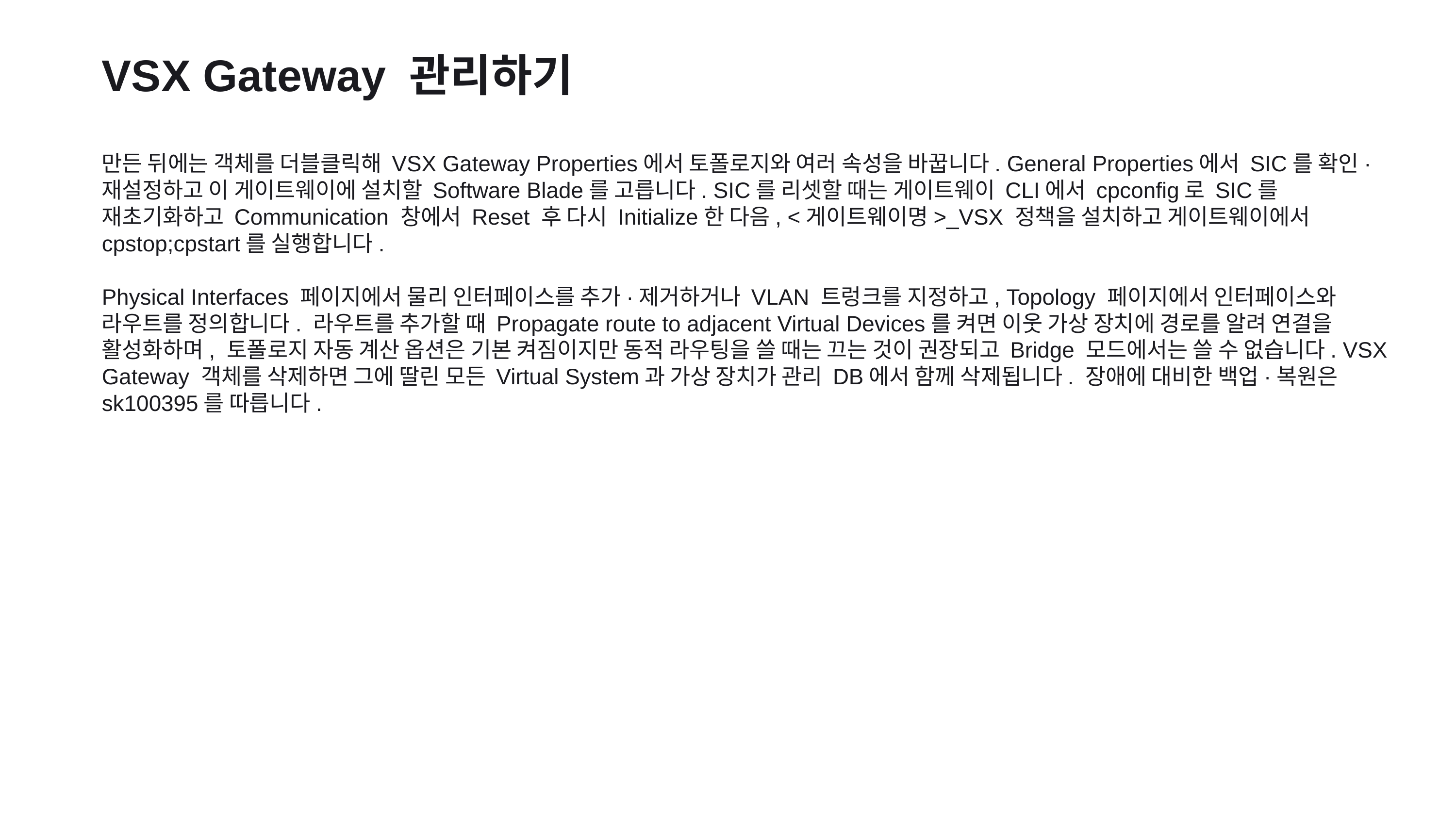

VSX Gateway 관리하기
만든 뒤에는 객체를 더블클릭해 VSX Gateway Properties에서 토폴로지와 여러 속성을 바꿉니다. General Properties에서 SIC를 확인·재설정하고 이 게이트웨이에 설치할 Software Blade를 고릅니다. SIC를 리셋할 때는 게이트웨이 CLI에서 cpconfig로 SIC를 재초기화하고 Communication 창에서 Reset 후 다시 Initialize한 다음, <게이트웨이명>_VSX 정책을 설치하고 게이트웨이에서 cpstop;cpstart를 실행합니다.

Physical Interfaces 페이지에서 물리 인터페이스를 추가·제거하거나 VLAN 트렁크를 지정하고, Topology 페이지에서 인터페이스와 라우트를 정의합니다. 라우트를 추가할 때 Propagate route to adjacent Virtual Devices를 켜면 이웃 가상 장치에 경로를 알려 연결을 활성화하며, 토폴로지 자동 계산 옵션은 기본 켜짐이지만 동적 라우팅을 쓸 때는 끄는 것이 권장되고 Bridge 모드에서는 쓸 수 없습니다. VSX Gateway 객체를 삭제하면 그에 딸린 모든 Virtual System과 가상 장치가 관리 DB에서 함께 삭제됩니다. 장애에 대비한 백업·복원은 sk100395를 따릅니다.